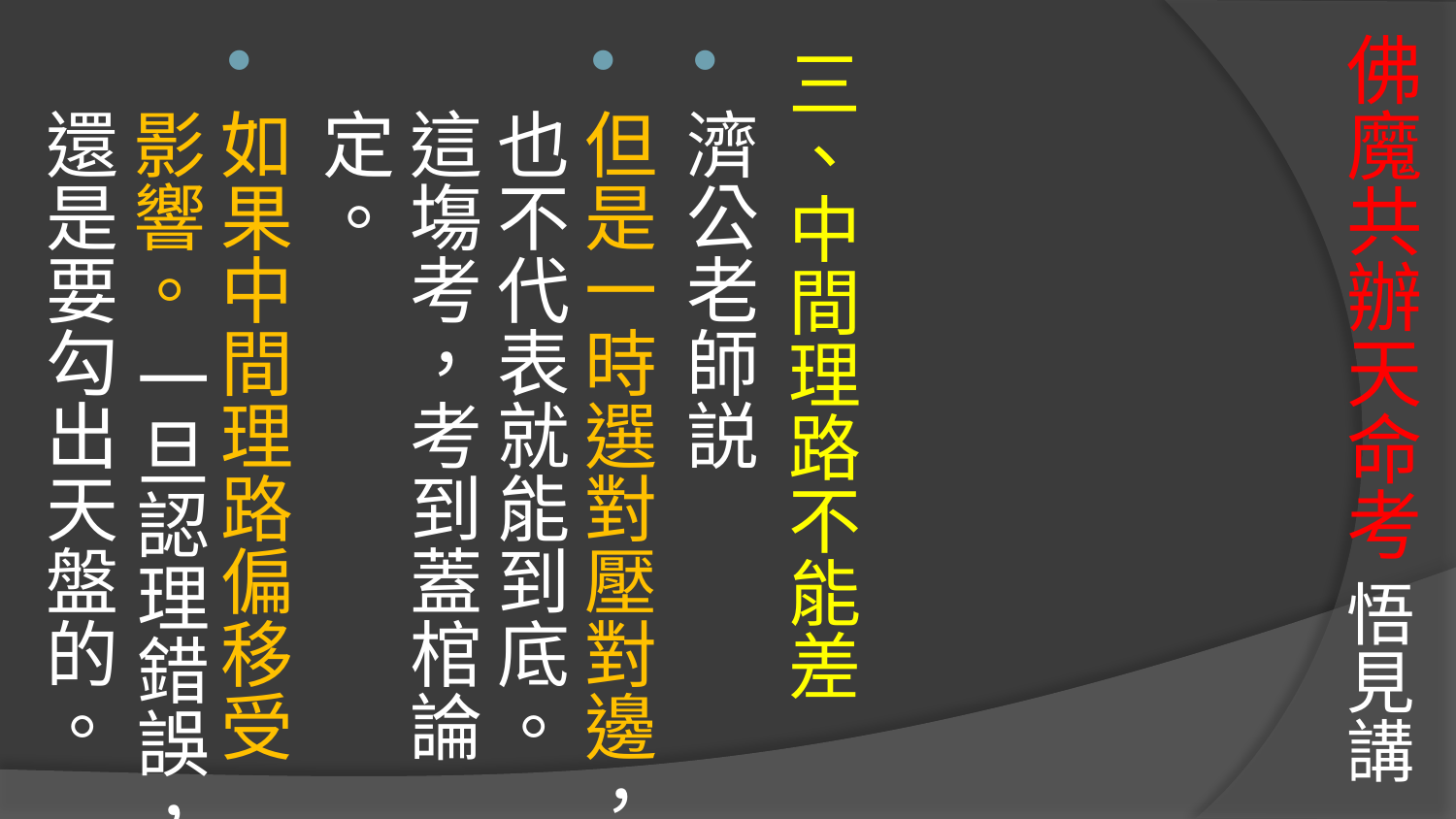

# 佛魔共辦天命考 悟見講
三、中間理路不能差
濟公老師説
但是一時選對壓對邊，也不代表就能到底。這塲考，考到蓋棺論定。
如果中間理路偏移受影響。 一旦認理錯誤，還是要勾出天盤的。